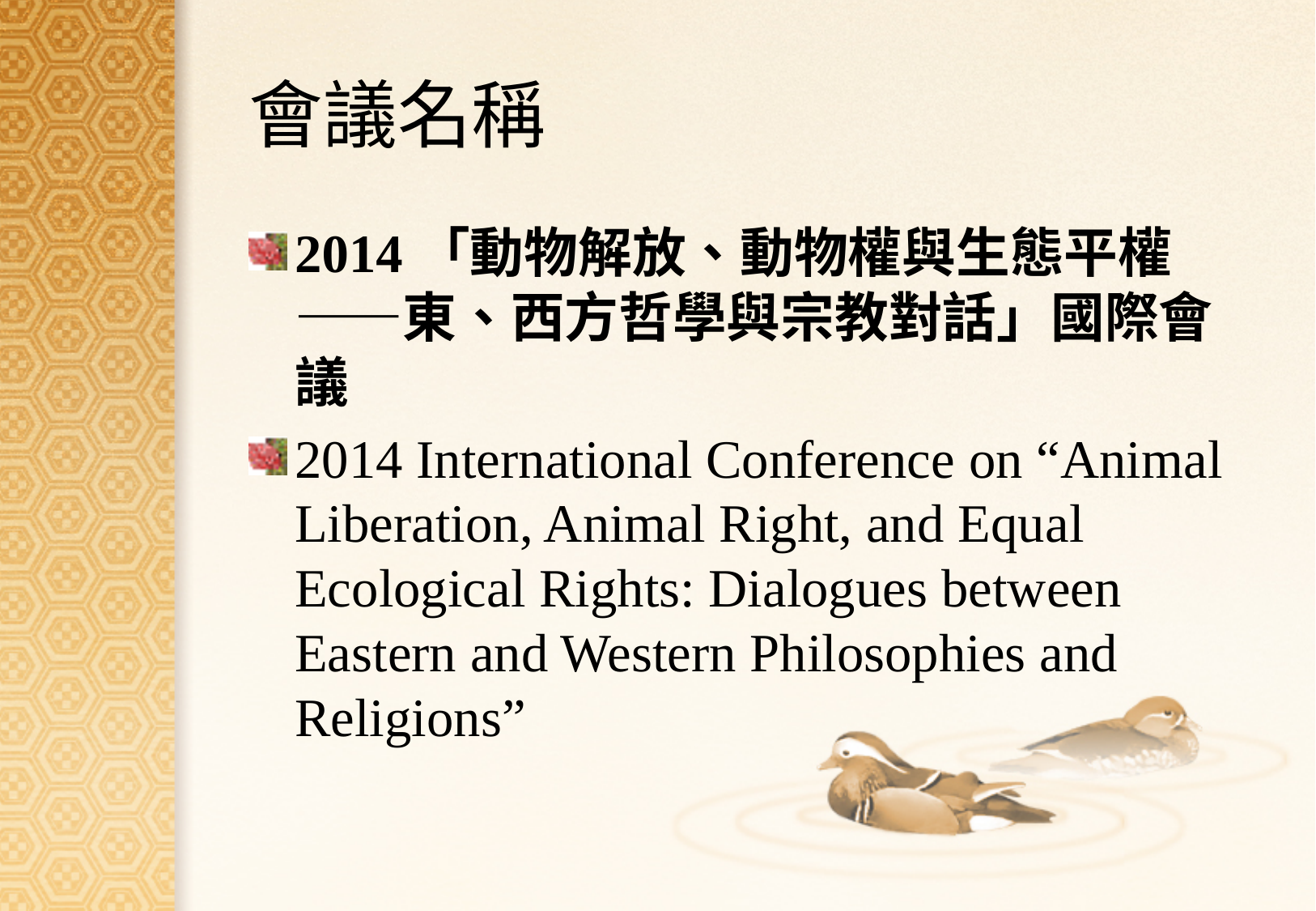

# 會議名稱
2014「動物解放、動物權與生態平權——東、西方哲學與宗教對話」國際會議
2014 International Conference on “Animal Liberation, Animal Right, and Equal Ecological Rights: Dialogues between Eastern and Western Philosophies and Religions”